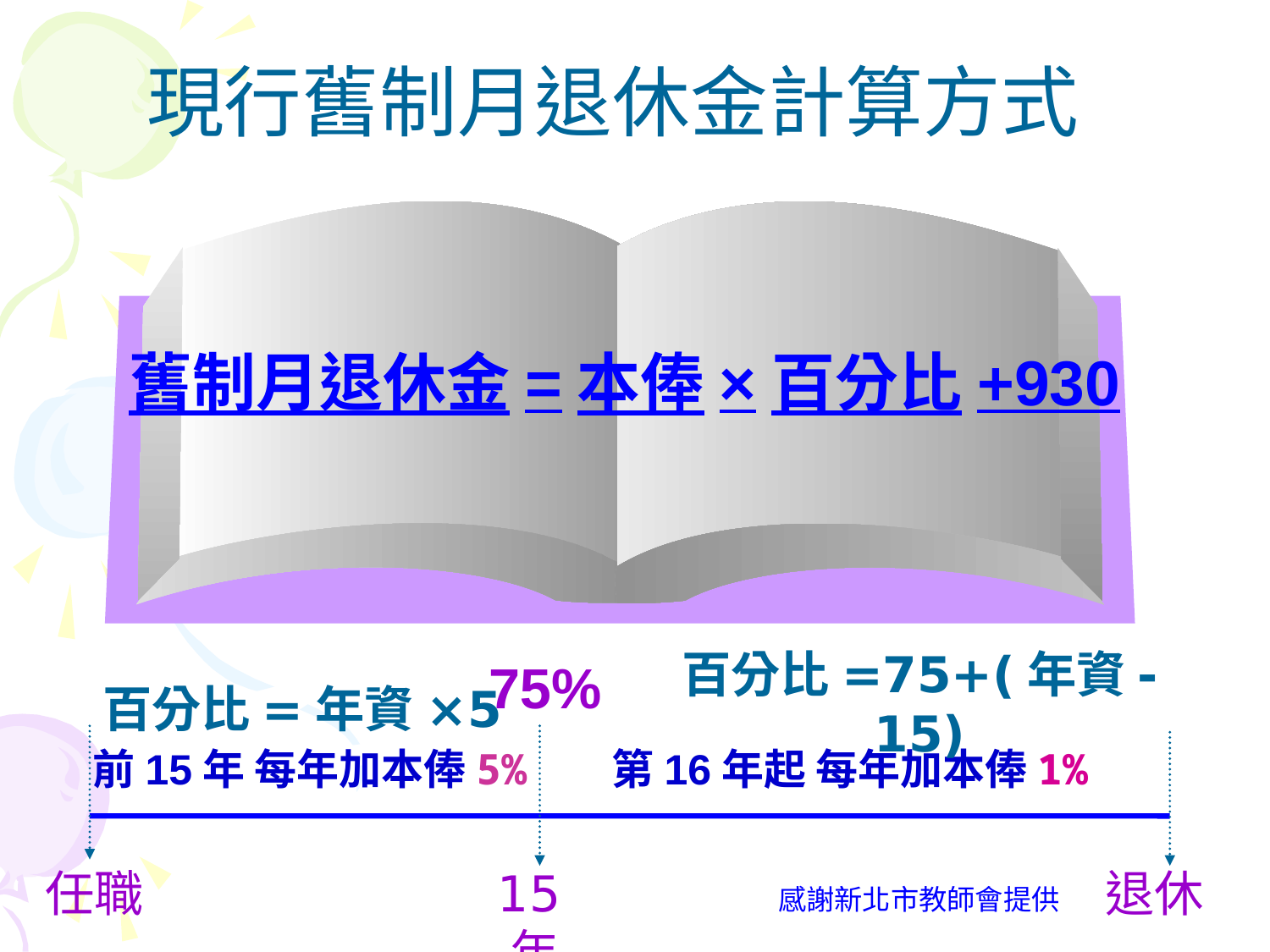

現行舊制月退休金計算方式

舊制月退休金=本俸×百分比+930
75%
百分比=75+(年資-15)
百分比=年資×5

前15年 每年加本俸5%
第16年起 每年加本俸1%

任職
15年
退休
感謝新北市教師會提供